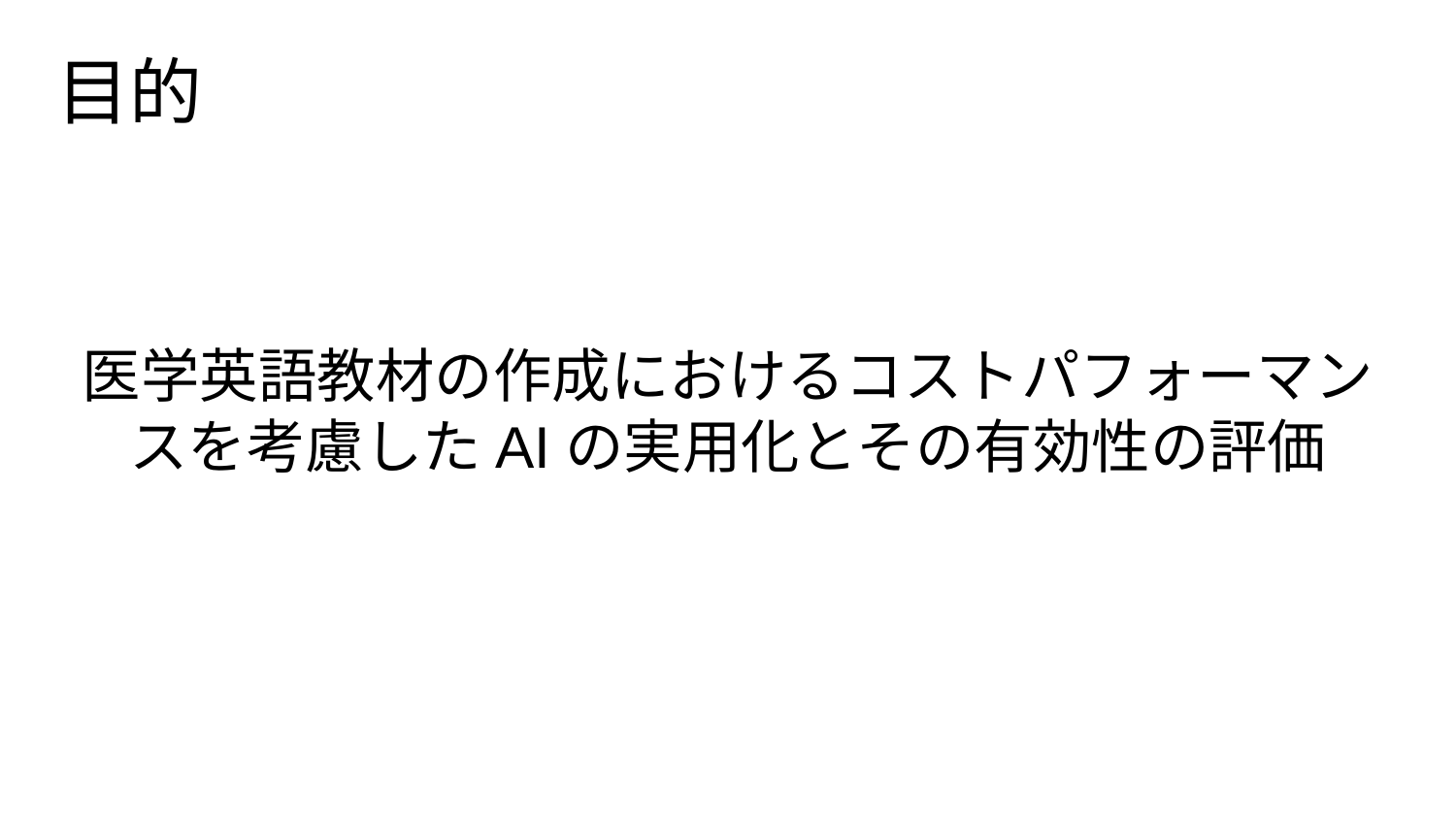

目的
# 医学英語教材の作成におけるコストパフォーマンスを考慮したAIの実用化とその有効性の評価